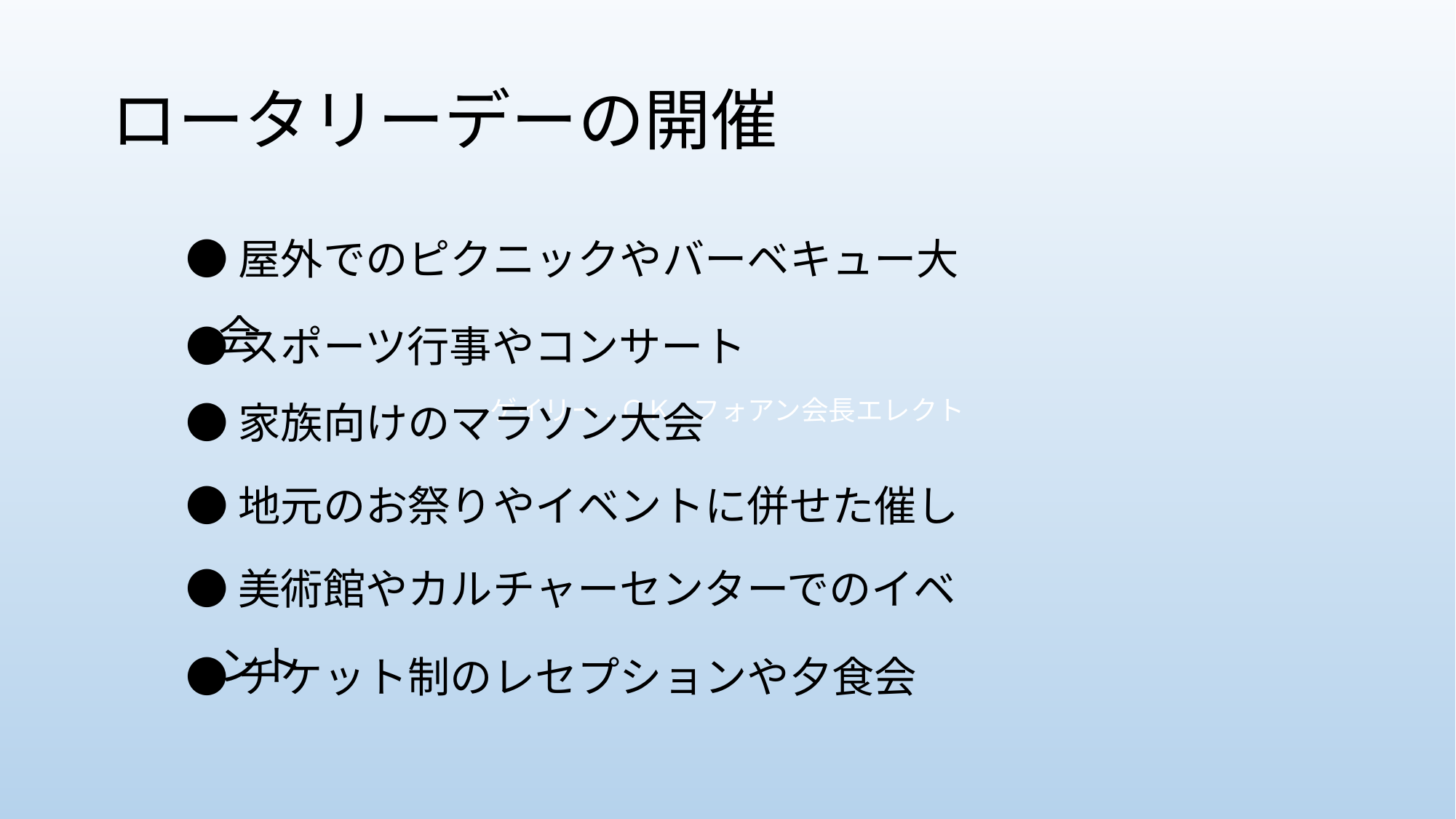

# ロータリーデーの開催
●屋外でのピクニックやバーベキュー大会
●スポーツ行事やコンサート
●家族向けのマラソン大会
ゲイリー.ＣＫ.フォアン会長エレクト
●地元のお祭りやイベントに併せた催し
●美術館やカルチャーセンターでのイベント
●チケット制のレセプションや夕食会